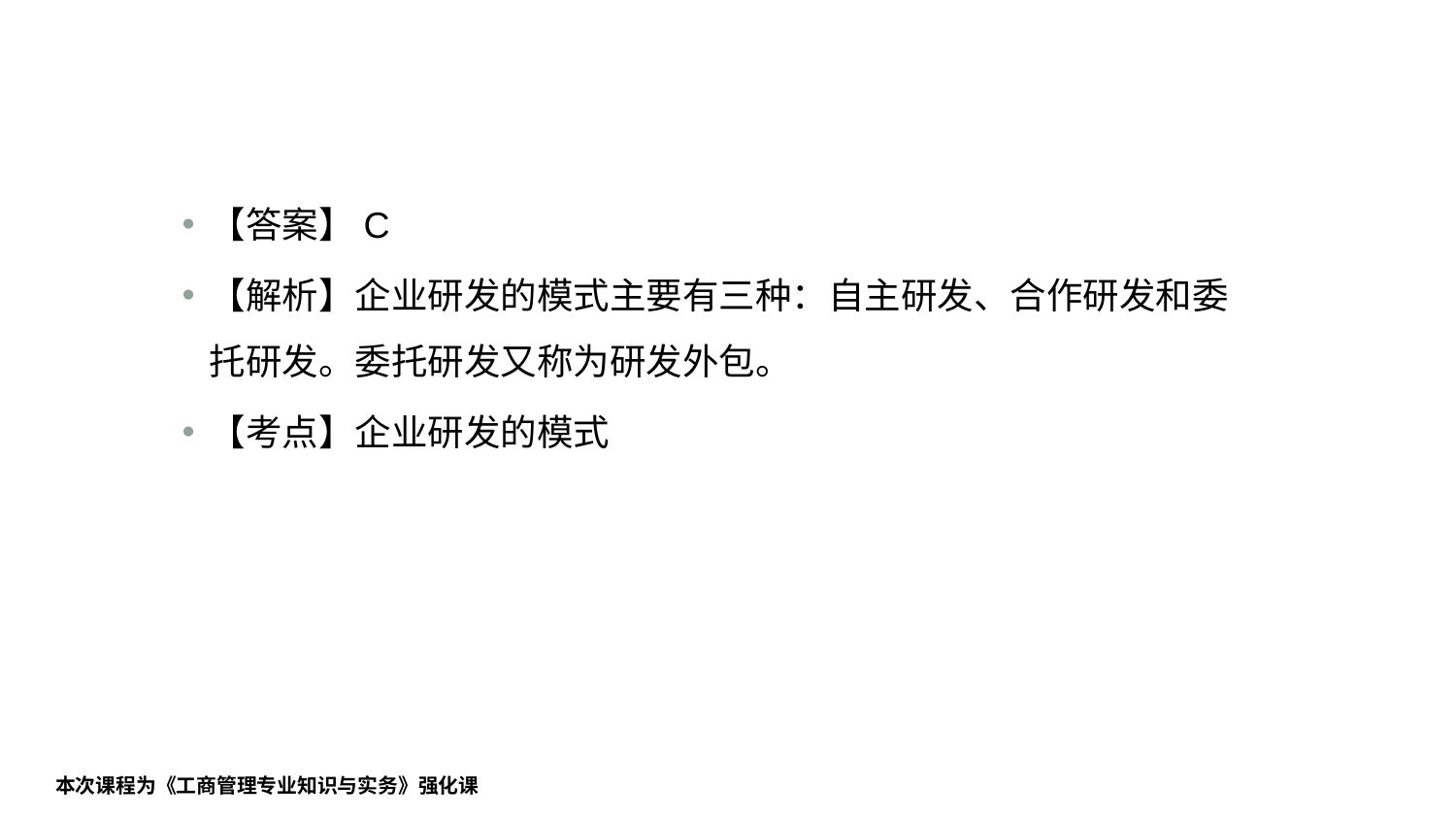

#
【答案】C
【解析】企业研发的模式主要有三种：自主研发、合作研发和委托研发。委托研发又称为研发外包。
【考点】企业研发的模式